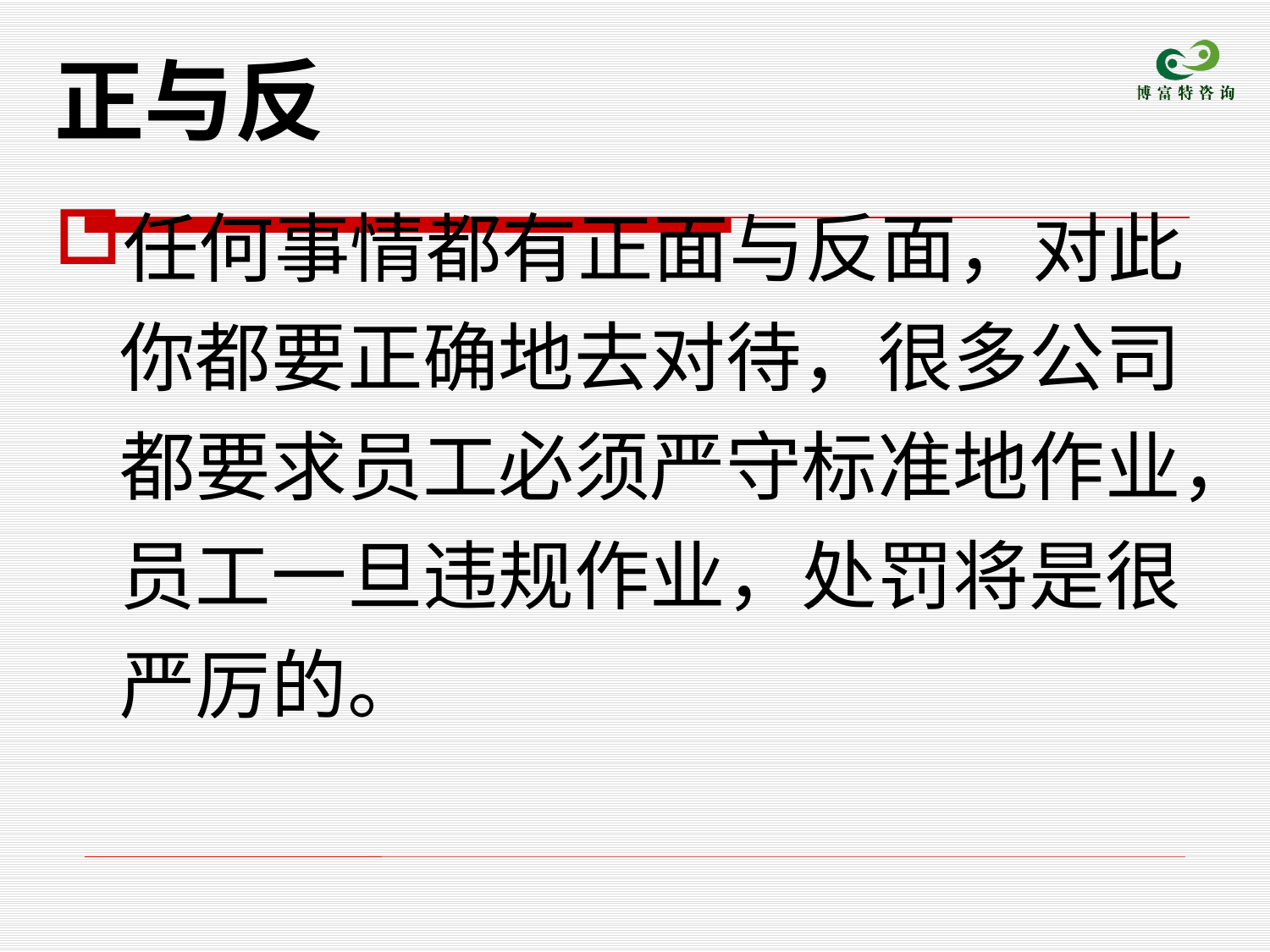

# 正与反
任何事情都有正面与反面，对此你都要正确地去对待，很多公司都要求员工必须严守标准地作业，员工一旦违规作业，处罚将是很严厉的。
669